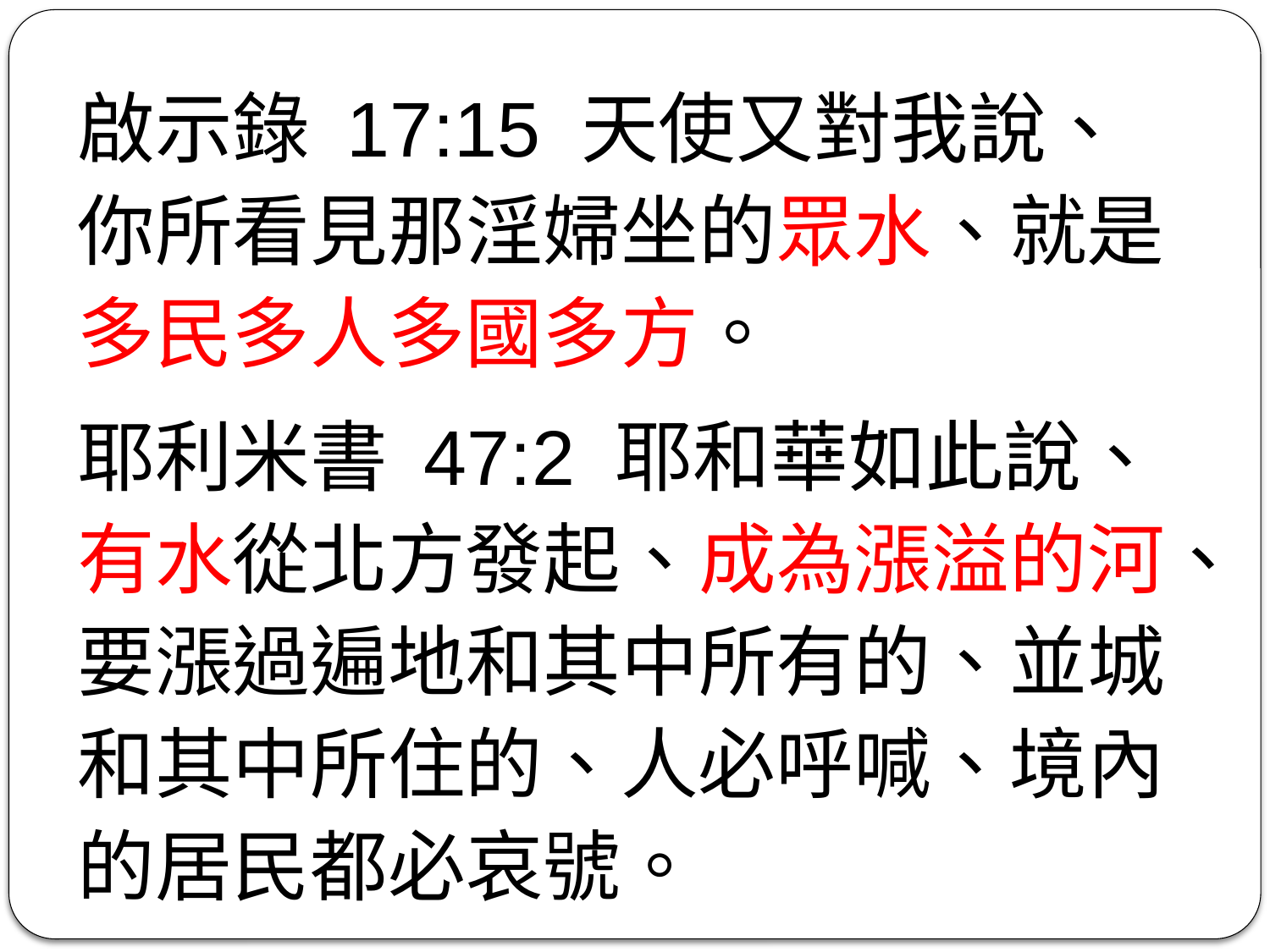

啟示錄 17:15 天使又對我說、你所看見那淫婦坐的眾水、就是多民多人多國多方。
耶利米書 47:2 耶和華如此說、有水從北方發起、成為漲溢的河、要漲過遍地和其中所有的、並城和其中所住的、人必呼喊、境內的居民都必哀號。